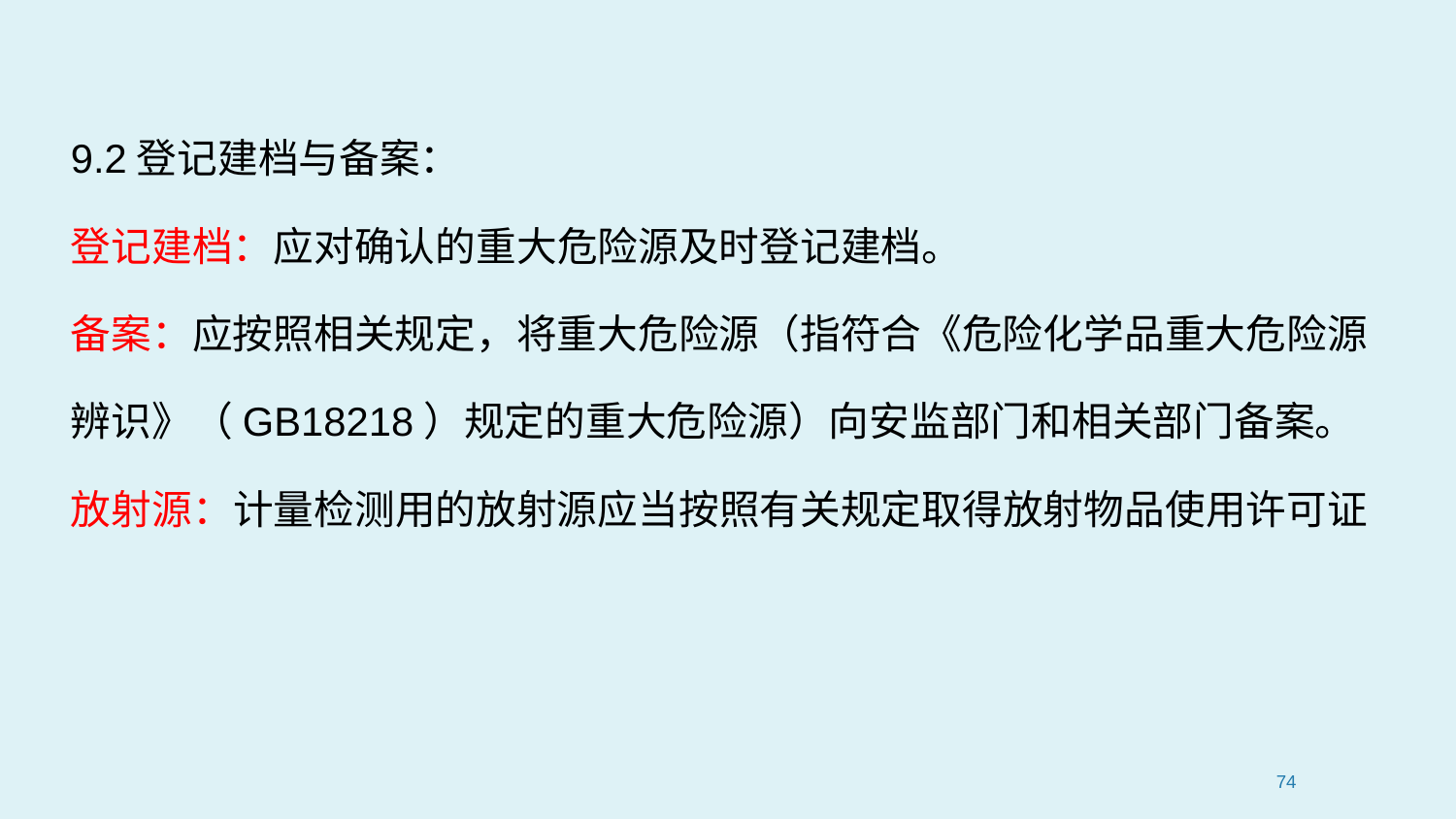

9.2登记建档与备案：
登记建档：应对确认的重大危险源及时登记建档。
备案：应按照相关规定，将重大危险源（指符合《危险化学品重大危险源辨识》（GB18218）规定的重大危险源）向安监部门和相关部门备案。
放射源：计量检测用的放射源应当按照有关规定取得放射物品使用许可证
                                     74